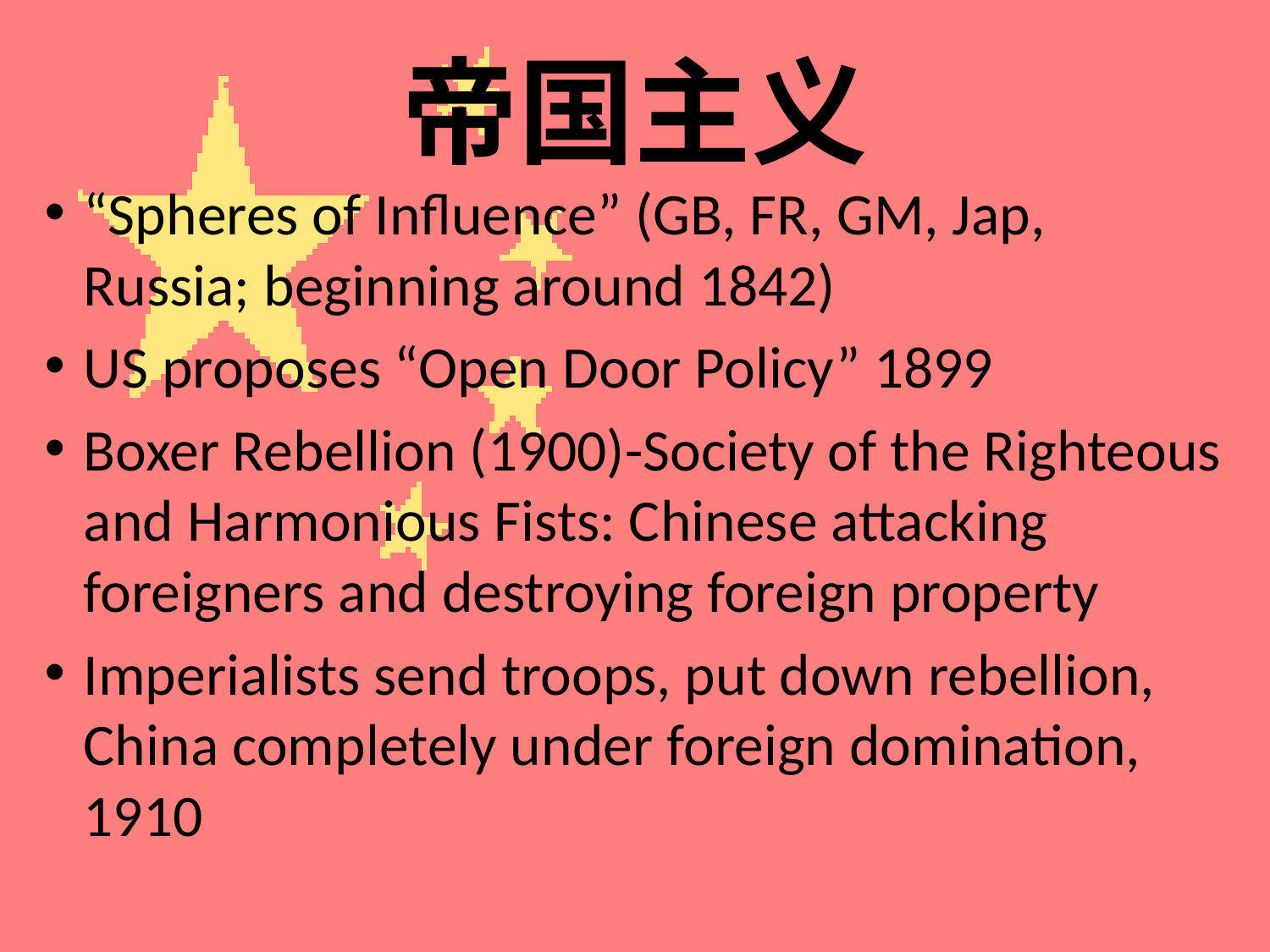

# 帝国主义
“Spheres of Influence” (GB, FR, GM, Jap, Russia; beginning around 1842)
US proposes “Open Door Policy” 1899
Boxer Rebellion (1900)-Society of the Righteous and Harmonious Fists: Chinese attacking foreigners and destroying foreign property
Imperialists send troops, put down rebellion, China completely under foreign domination, 1910